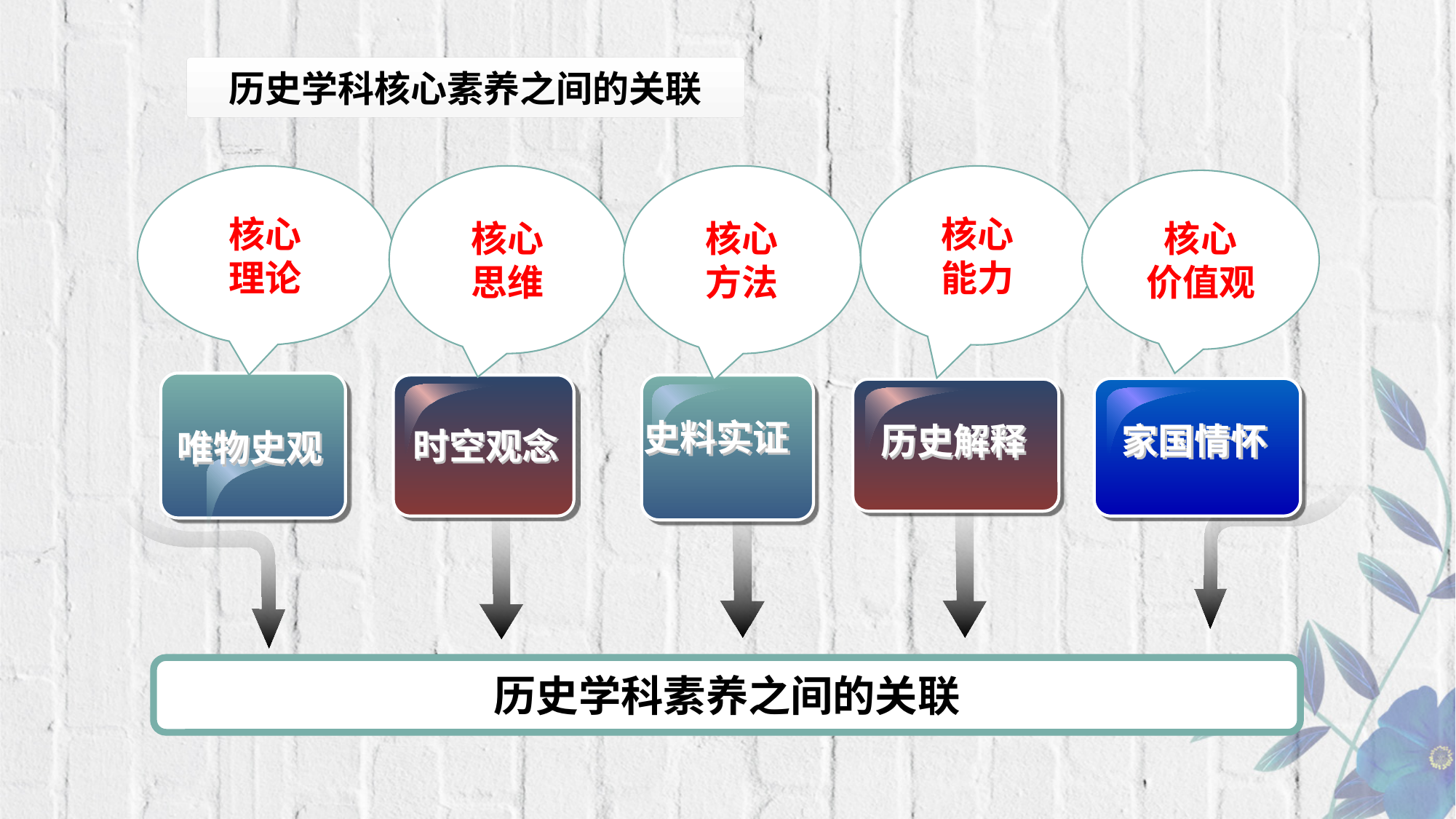

历史学科核心素养之间的关联
核心
理论
核心
思维
核心
方法
核心
能力
核心
价值观

唯物史观

时空观念

史料实证

家国情怀

历史解释

历史学科素养之间的关联